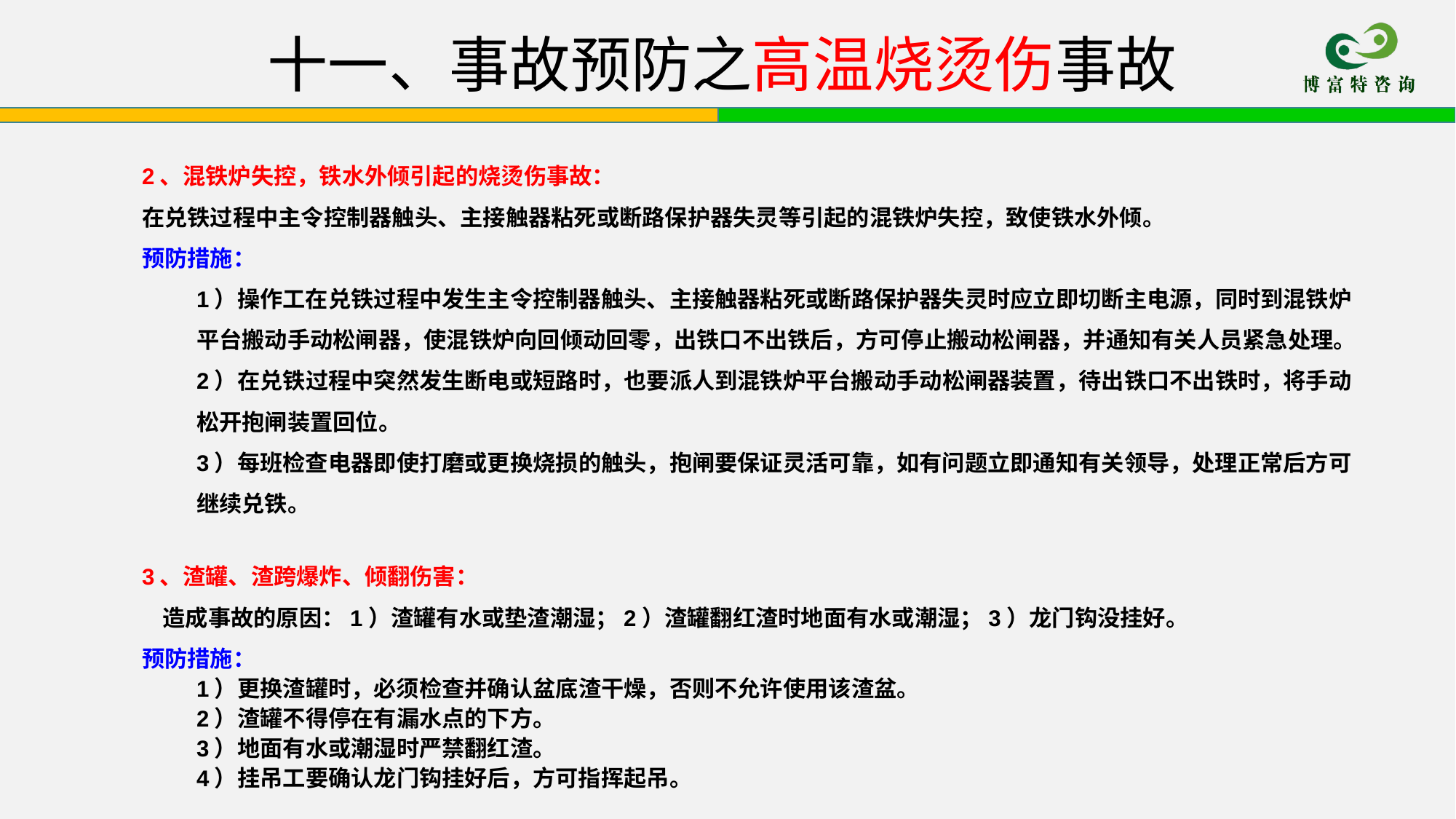

# 十一、事故预防之高温烧烫伤事故
2、混铁炉失控，铁水外倾引起的烧烫伤事故：
在兑铁过程中主令控制器触头、主接触器粘死或断路保护器失灵等引起的混铁炉失控，致使铁水外倾。
预防措施：
1）操作工在兑铁过程中发生主令控制器触头、主接触器粘死或断路保护器失灵时应立即切断主电源，同时到混铁炉平台搬动手动松闸器，使混铁炉向回倾动回零，出铁口不出铁后，方可停止搬动松闸器，并通知有关人员紧急处理。
2）在兑铁过程中突然发生断电或短路时，也要派人到混铁炉平台搬动手动松闸器装置，待出铁口不出铁时，将手动松开抱闸装置回位。
3）每班检查电器即使打磨或更换烧损的触头，抱闸要保证灵活可靠，如有问题立即通知有关领导，处理正常后方可继续兑铁。
3、渣罐、渣跨爆炸、倾翻伤害：
   造成事故的原因：1）渣罐有水或垫渣潮湿；2）渣罐翻红渣时地面有水或潮湿；3）龙门钩没挂好。
预防措施：
1）更换渣罐时，必须检查并确认盆底渣干燥，否则不允许使用该渣盆。
2）渣罐不得停在有漏水点的下方。
3）地面有水或潮湿时严禁翻红渣。
4）挂吊工要确认龙门钩挂好后，方可指挥起吊。
48